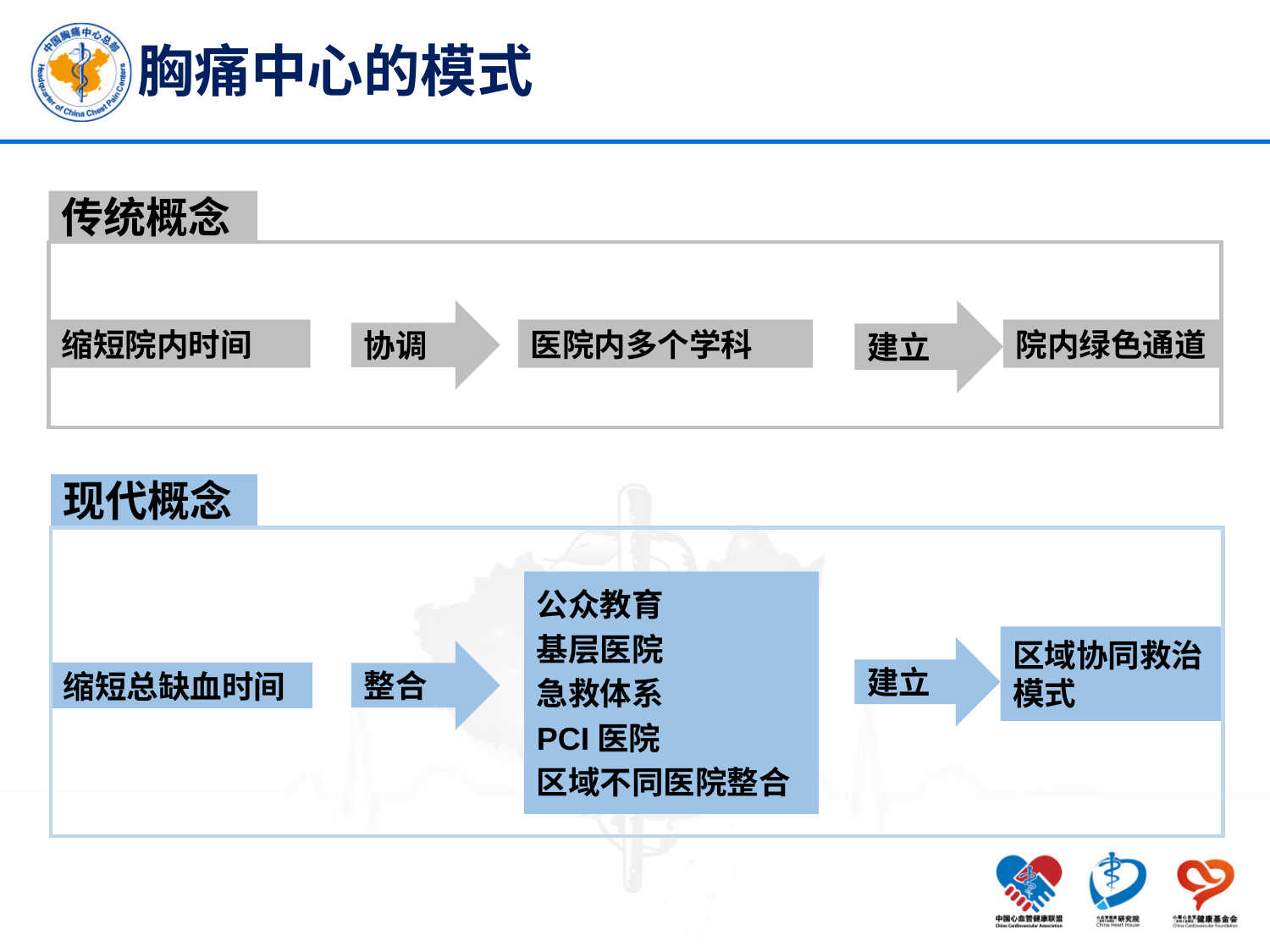

胸痛中心的模式
传统概念

协调
建立
缩短院内时间
医院内多个学科
院内绿色通道
现代概念

公众教育
基层医院
急救体系
PCI医院
区域不同医院整合
区域协同救治模式
建立
整合
缩短总缺血时间